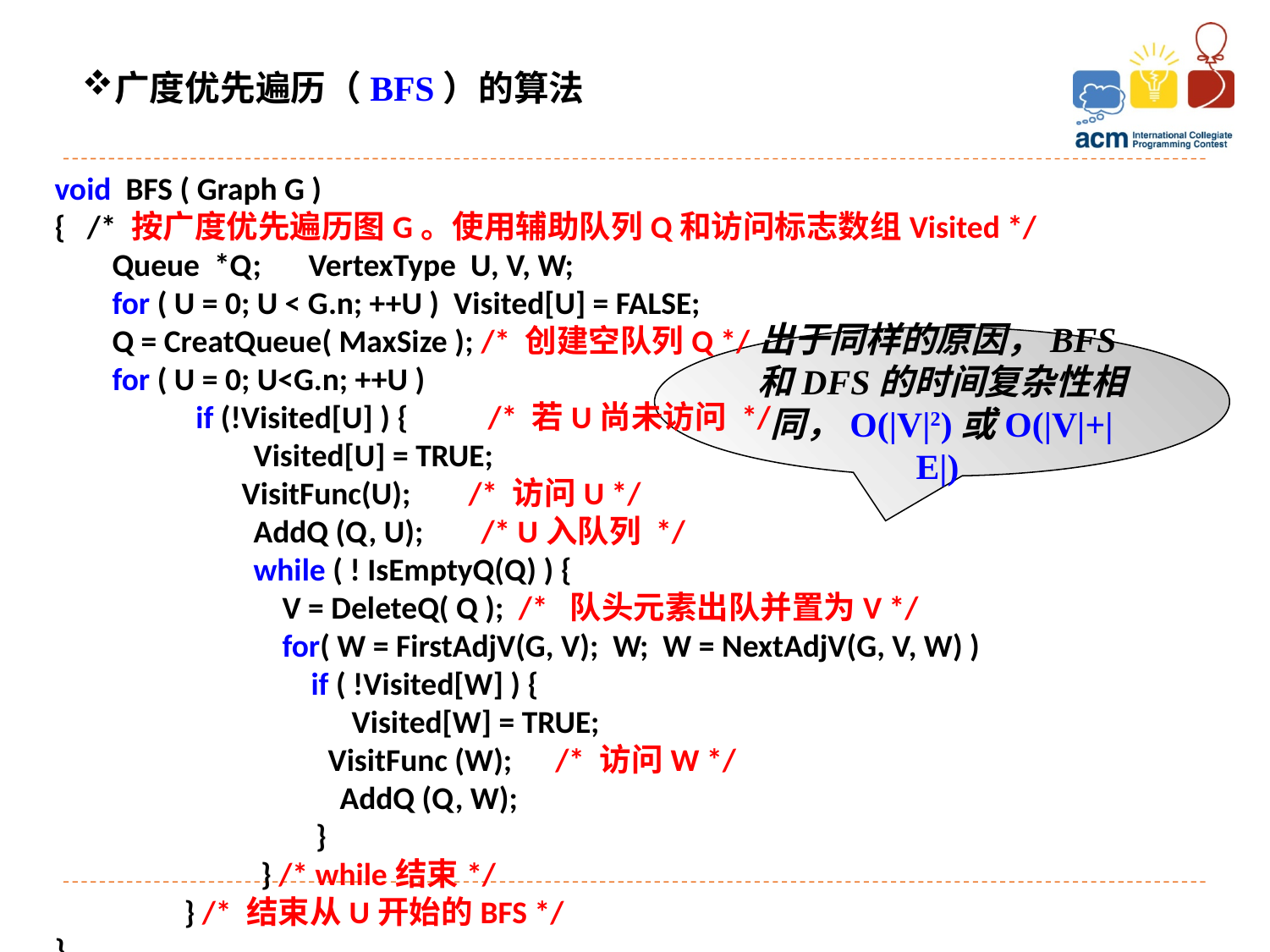

广度优先遍历（BFS）的算法
void  BFS ( Graph G )
{   /* 按广度优先遍历图G。使用辅助队列Q和访问标志数组Visited */
        Queue  *Q; 	VertexType  U, V, W;
        for ( U = 0; U < G.n; ++U )  Visited[U] = FALSE;
        Q = CreatQueue( MaxSize ); /* 创建空队列Q */
        for ( U = 0; U<G.n; ++U )
	  if (!Visited[U] ) {           /* 若U尚未访问 */
	          Visited[U] = TRUE;
                          VisitFunc(U);        /* 访问U */
	          AddQ (Q, U);        /* U入队列 */
	          while ( ! IsEmptyQ(Q) ) {
	              V = DeleteQ( Q );  /*  队头元素出队并置为V */
	              for( W = FirstAdjV(G, V);  W;  W = NextAdjV(G, V, W) )
	                  if ( !Visited[W] ) {
	  	      Visited[W] = TRUE;
                                      VisitFunc (W);      /* 访问W */
	                      AddQ (Q, W);
 		 }
	           } /* while结束*/
                  } /* 结束从U开始的BFS */
}
出于同样的原因，BFS和DFS的时间复杂性相同，O(|V|2)或O(|V|+|E|)